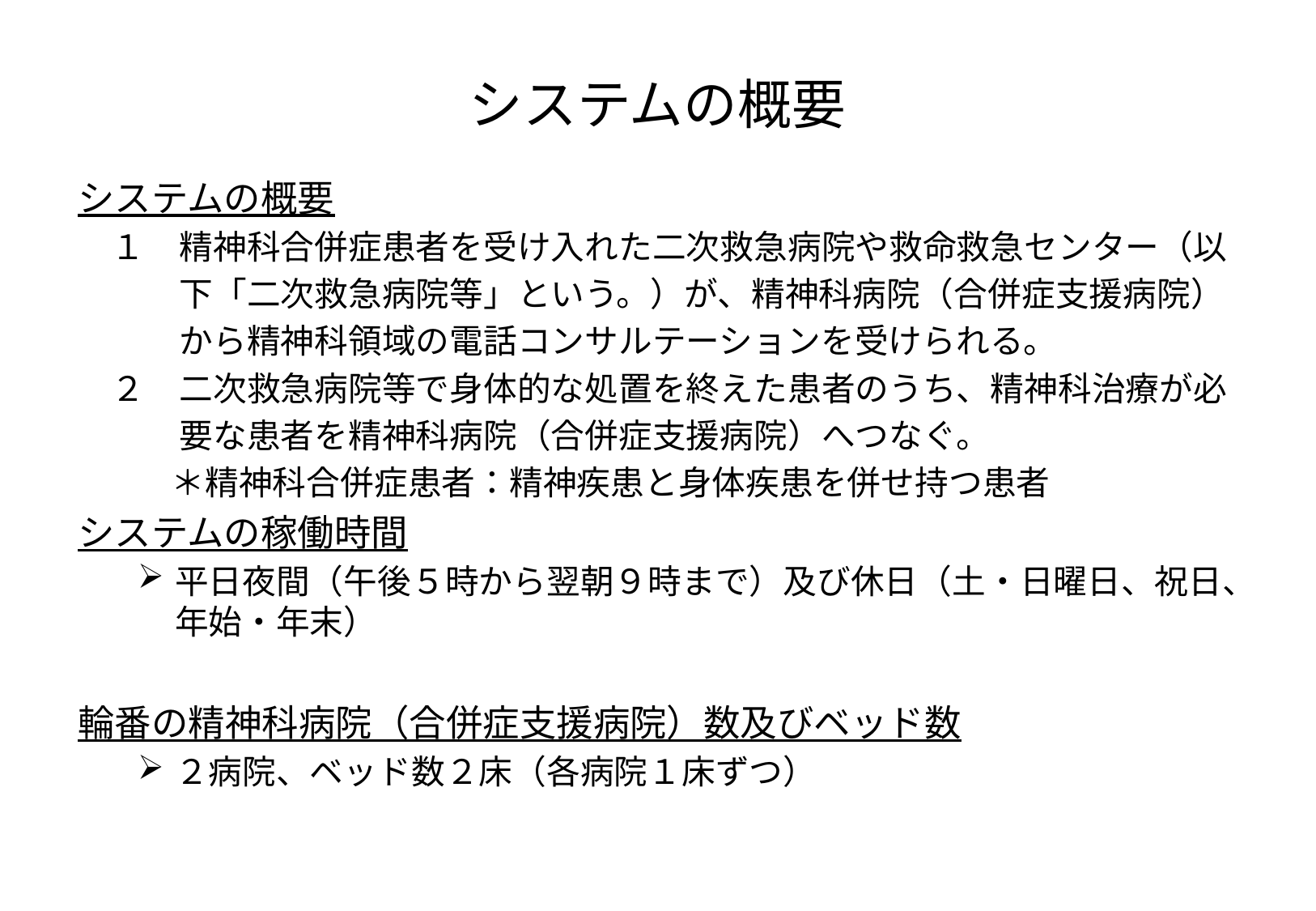

# システムの概要
システムの概要
　１　精神科合併症患者を受け入れた二次救急病院や救命救急センター（以
　　　下「二次救急病院等」という。）が、精神科病院（合併症支援病院）
　　　から精神科領域の電話コンサルテーションを受けられる。
　２　二次救急病院等で身体的な処置を終えた患者のうち、精神科治療が必
　　　要な患者を精神科病院（合併症支援病院）へつなぐ。
　＊精神科合併症患者：精神疾患と身体疾患を併せ持つ患者
システムの稼働時間
平日夜間（午後５時から翌朝９時まで）及び休日（土・日曜日、祝日、年始・年末）

輪番の精神科病院（合併症支援病院）数及びベッド数
２病院、ベッド数２床（各病院１床ずつ）